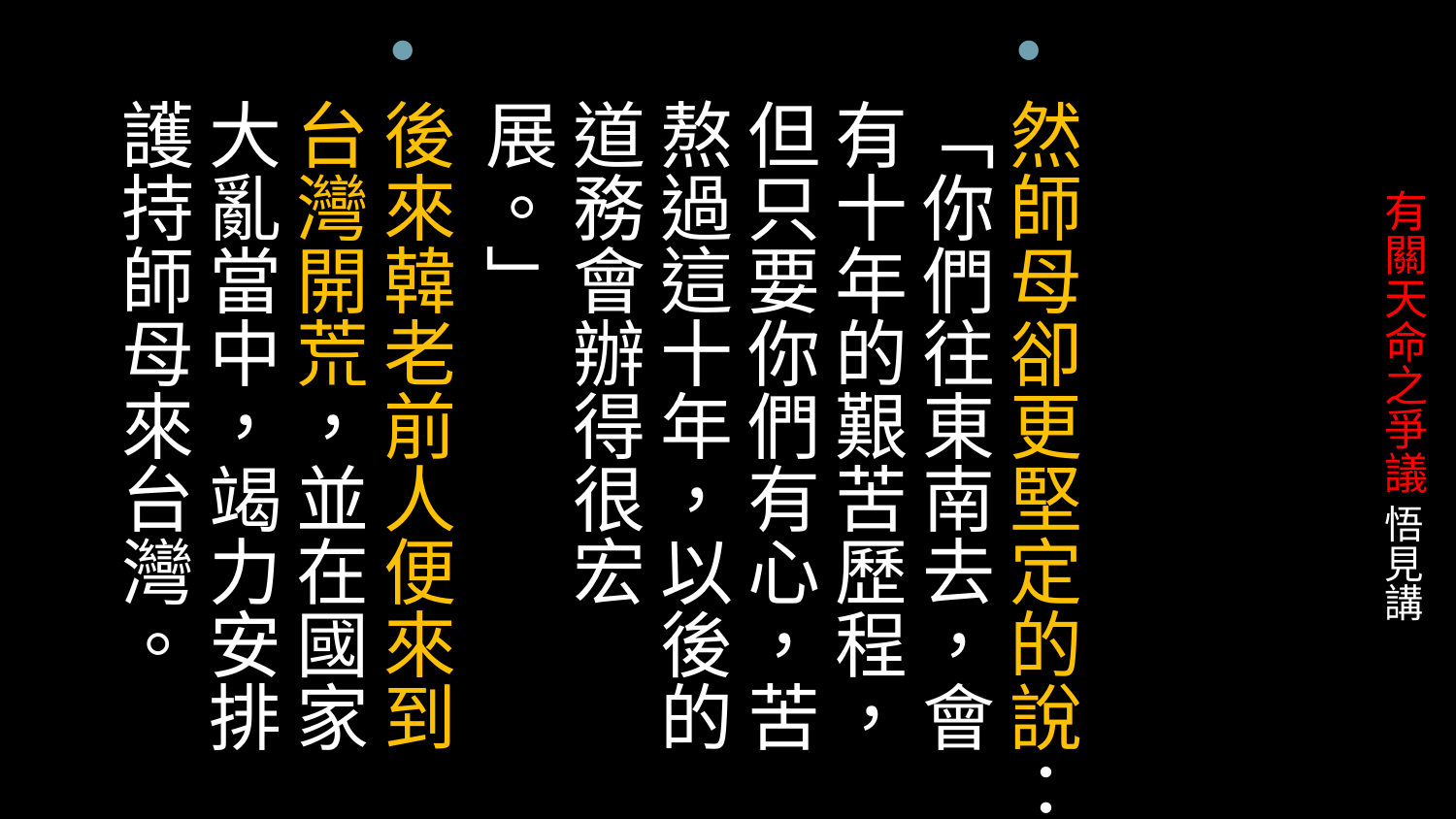

然師母卻更堅定的說：「你們往東南去，會有十年的艱苦歷程，但只要你們有心，苦熬過這十年，以後的道務會辦得很宏展。」
後來韓老前人便來到台灣開荒，並在國家大亂當中，竭力安排護持師母來台灣。
# 有關天命之爭議 悟見講